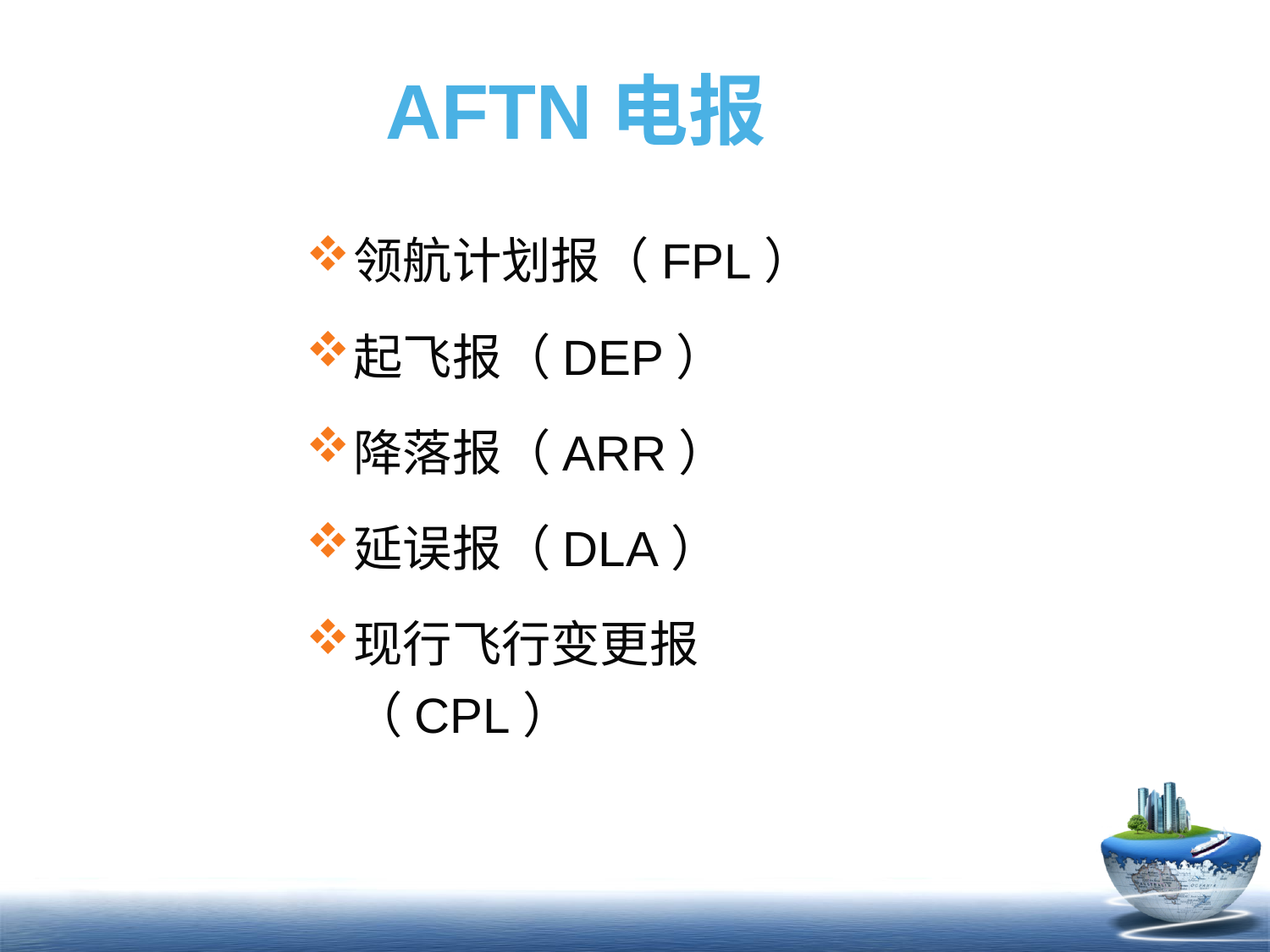

# AFTN电报
领航计划报（FPL）
起飞报（DEP）
降落报（ARR）
延误报（DLA）
现行飞行变更报（CPL）